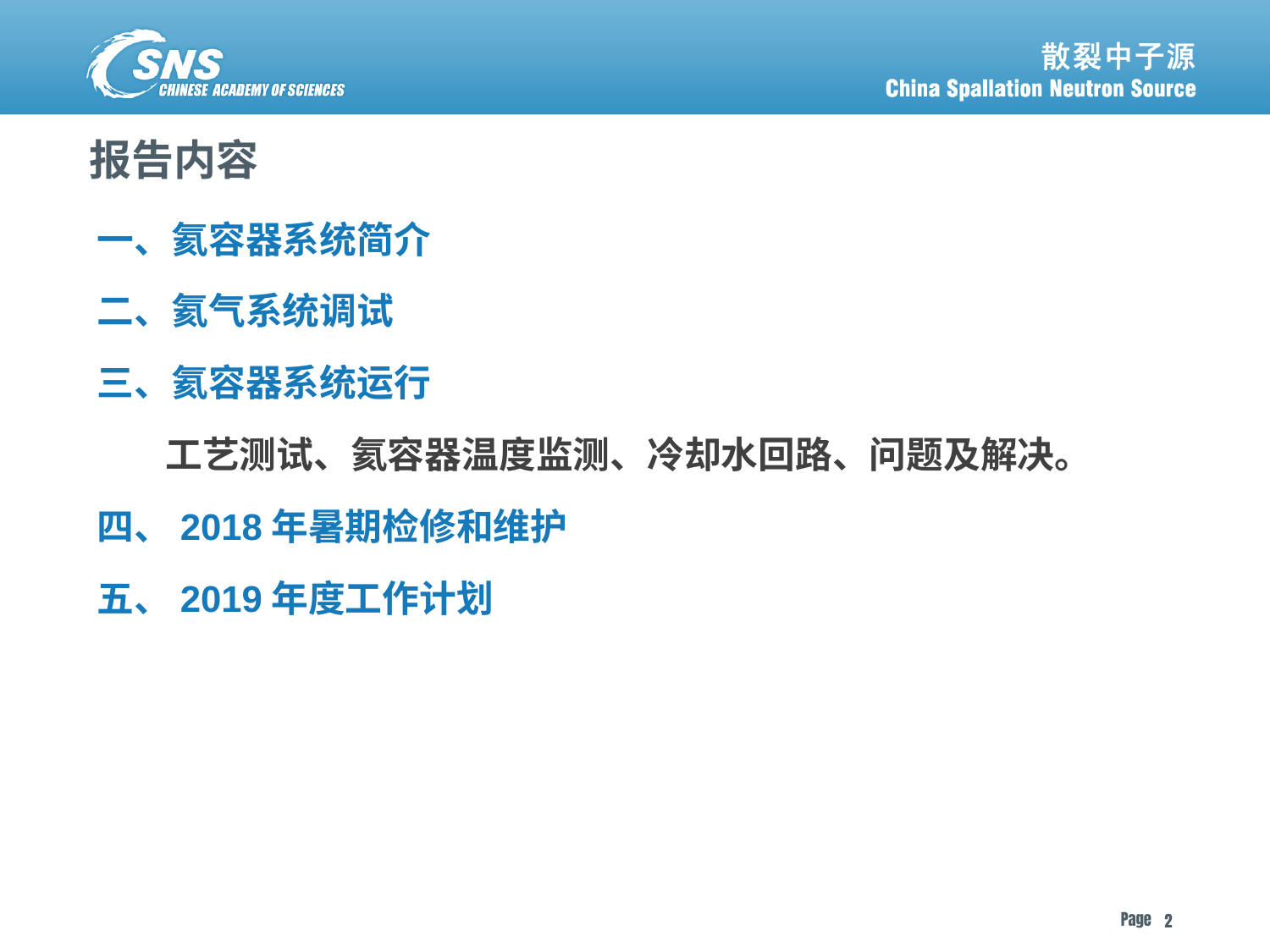

# 报告内容
一、氦容器系统简介
二、氦气系统调试
三、氦容器系统运行
       工艺测试、氦容器温度监测、冷却水回路、问题及解决。
四、2018年暑期检修和维护
五、2019年度工作计划
2